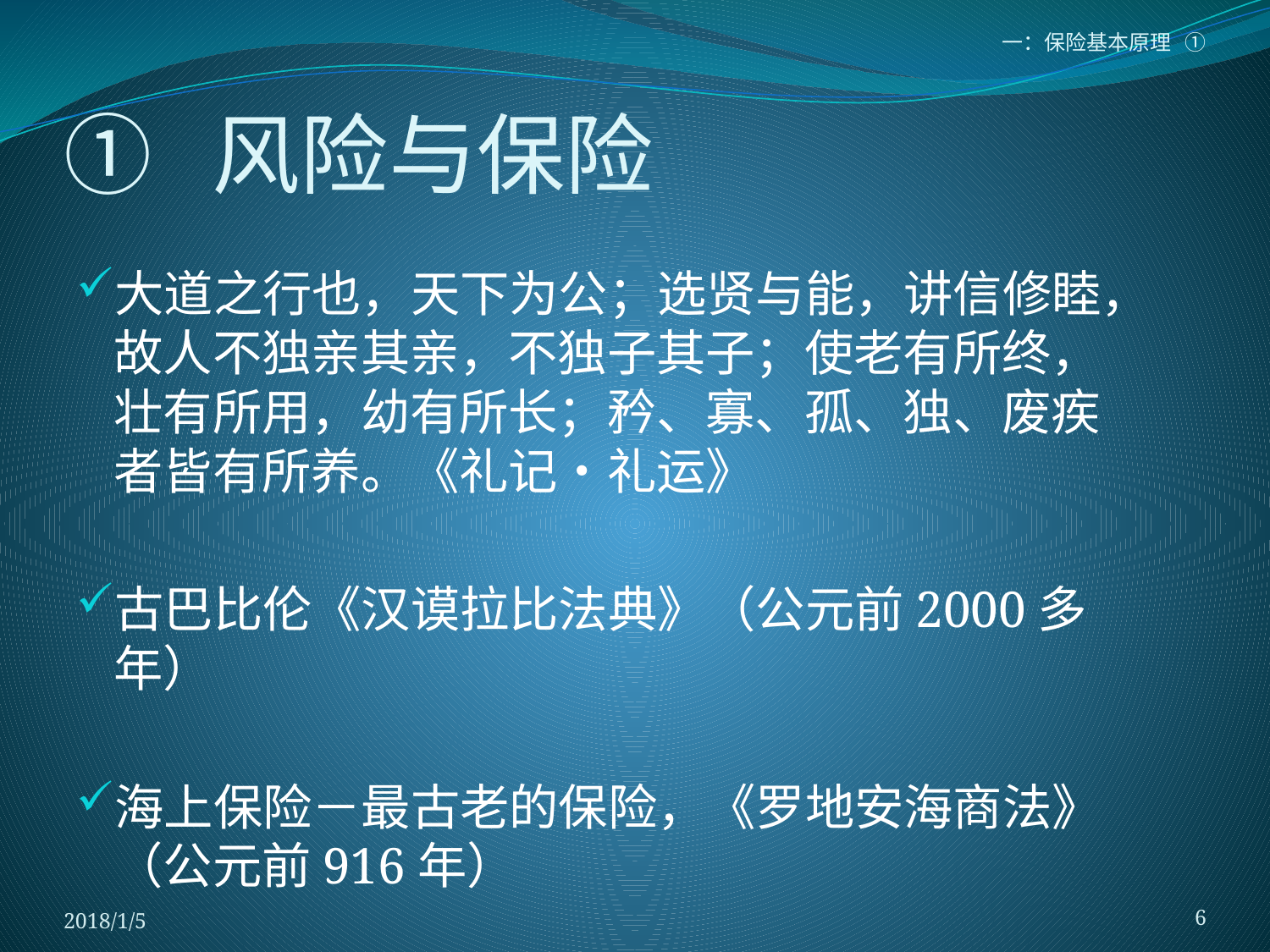

一：保险基本原理   ①
# ①  风险与保险
大道之行也，天下为公；选贤与能，讲信修睦，故人不独亲其亲，不独子其子；使老有所终，壮有所用，幼有所长；矜、寡、孤、独、废疾者皆有所养。《礼记•礼运》

古巴比伦《汉谟拉比法典》（公元前2000多年）

海上保险－最古老的保险，《罗地安海商法》（公元前916年）

2018/1/5
6